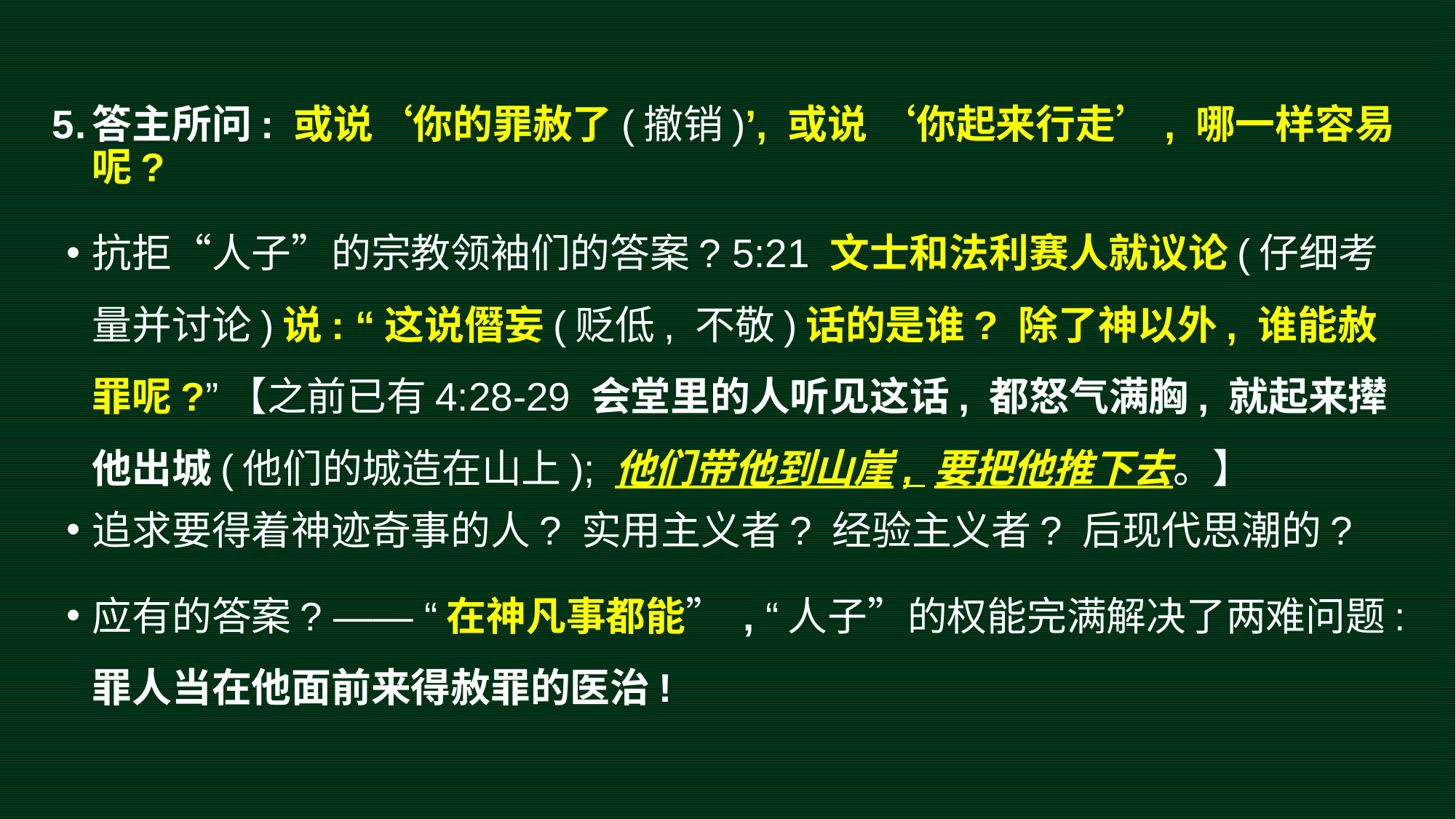

答主所问: 或说‘你的罪赦了(撤销)’, 或说 ‘你起来行走’, 哪一样容易呢?
抗拒“人子”的宗教领袖们的答案? 5:21 文士和法利赛人就议论(仔细考量并讨论)说: “这说僭妄(贬低, 不敬)话的是谁? 除了神以外, 谁能赦罪呢?”【之前已有4:28-29 会堂里的人听见这话, 都怒气满胸, 就起来撵他出城(他们的城造在山上); 他们带他到山崖, 要把他推下去。】
追求要得着神迹奇事的人? 实用主义者? 经验主义者? 后现代思潮的?
应有的答案? —— “在神凡事都能” , “人子”的权能完满解决了两难问题:罪人当在他面前来得赦罪的医治!